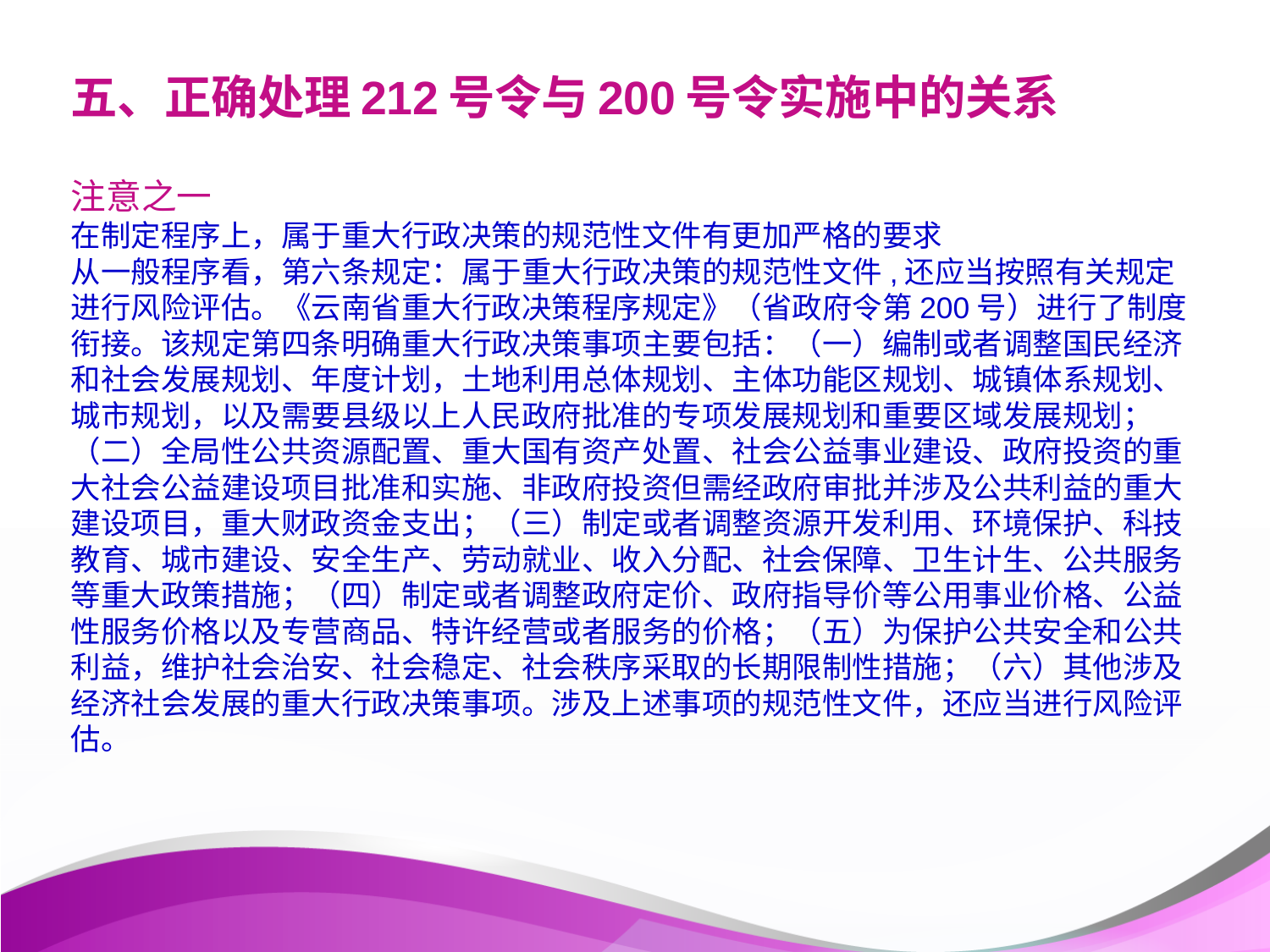

# 五、正确处理212号令与200号令实施中的关系
注意之一
在制定程序上，属于重大行政决策的规范性文件有更加严格的要求
从一般程序看，第六条规定：属于重大行政决策的规范性文件,还应当按照有关规定进行风险评估。《云南省重大行政决策程序规定》（省政府令第200号）进行了制度衔接。该规定第四条明确重大行政决策事项主要包括：（一）编制或者调整国民经济和社会发展规划、年度计划，土地利用总体规划、主体功能区规划、城镇体系规划、城市规划，以及需要县级以上人民政府批准的专项发展规划和重要区域发展规划；（二）全局性公共资源配置、重大国有资产处置、社会公益事业建设、政府投资的重大社会公益建设项目批准和实施、非政府投资但需经政府审批并涉及公共利益的重大建设项目，重大财政资金支出；（三）制定或者调整资源开发利用、环境保护、科技教育、城市建设、安全生产、劳动就业、收入分配、社会保障、卫生计生、公共服务等重大政策措施；（四）制定或者调整政府定价、政府指导价等公用事业价格、公益性服务价格以及专营商品、特许经营或者服务的价格；（五）为保护公共安全和公共利益，维护社会治安、社会稳定、社会秩序采取的长期限制性措施；（六）其他涉及经济社会发展的重大行政决策事项。涉及上述事项的规范性文件，还应当进行风险评估。